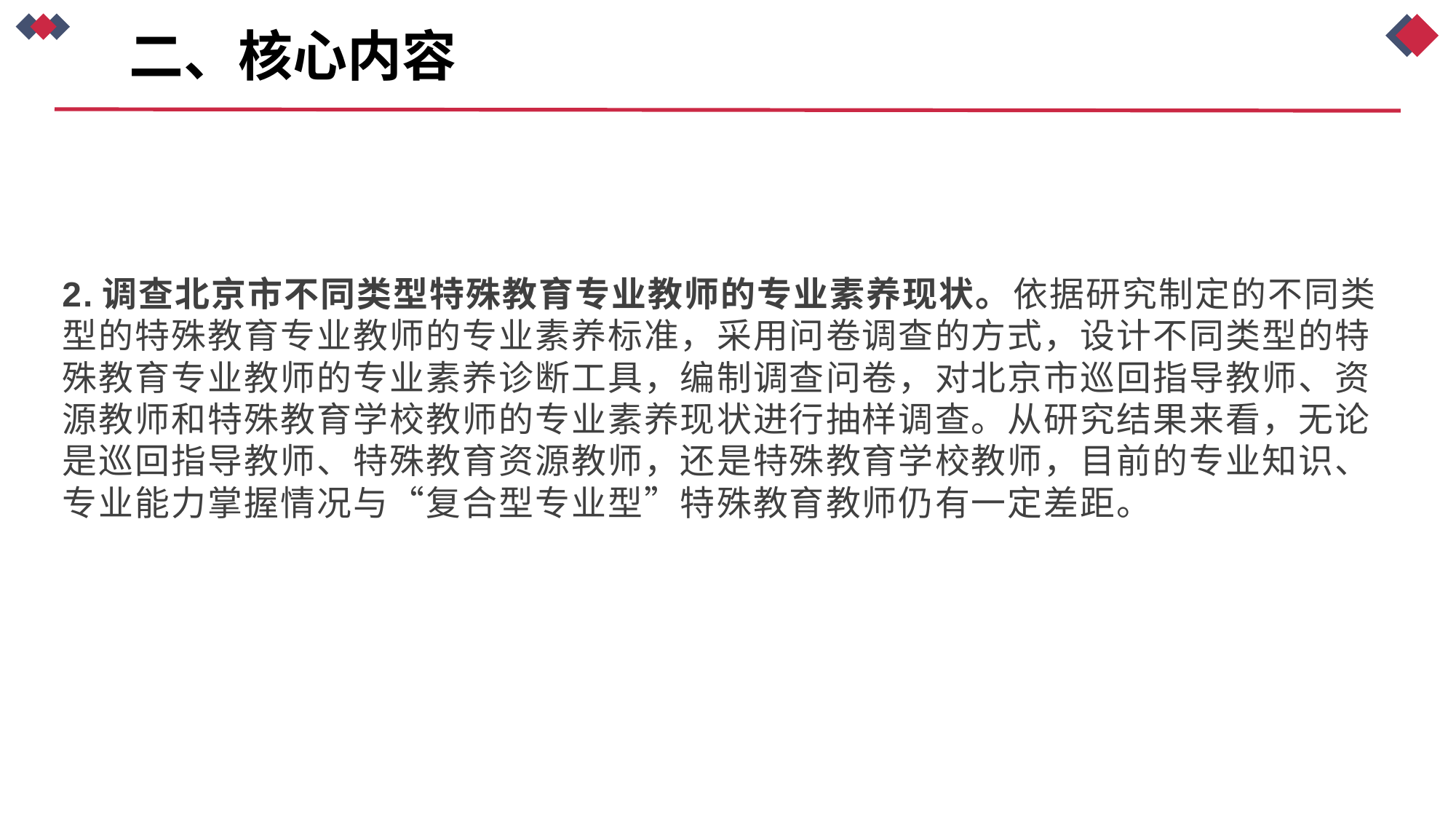

二、核心内容
2.调查北京市不同类型特殊教育专业教师的专业素养现状。依据研究制定的不同类型的特殊教育专业教师的专业素养标准，采用问卷调查的方式，设计不同类型的特殊教育专业教师的专业素养诊断工具，编制调查问卷，对北京市巡回指导教师、资源教师和特殊教育学校教师的专业素养现状进行抽样调查。从研究结果来看，无论是巡回指导教师、特殊教育资源教师，还是特殊教育学校教师，目前的专业知识、专业能力掌握情况与“复合型专业型”特殊教育教师仍有一定差距。